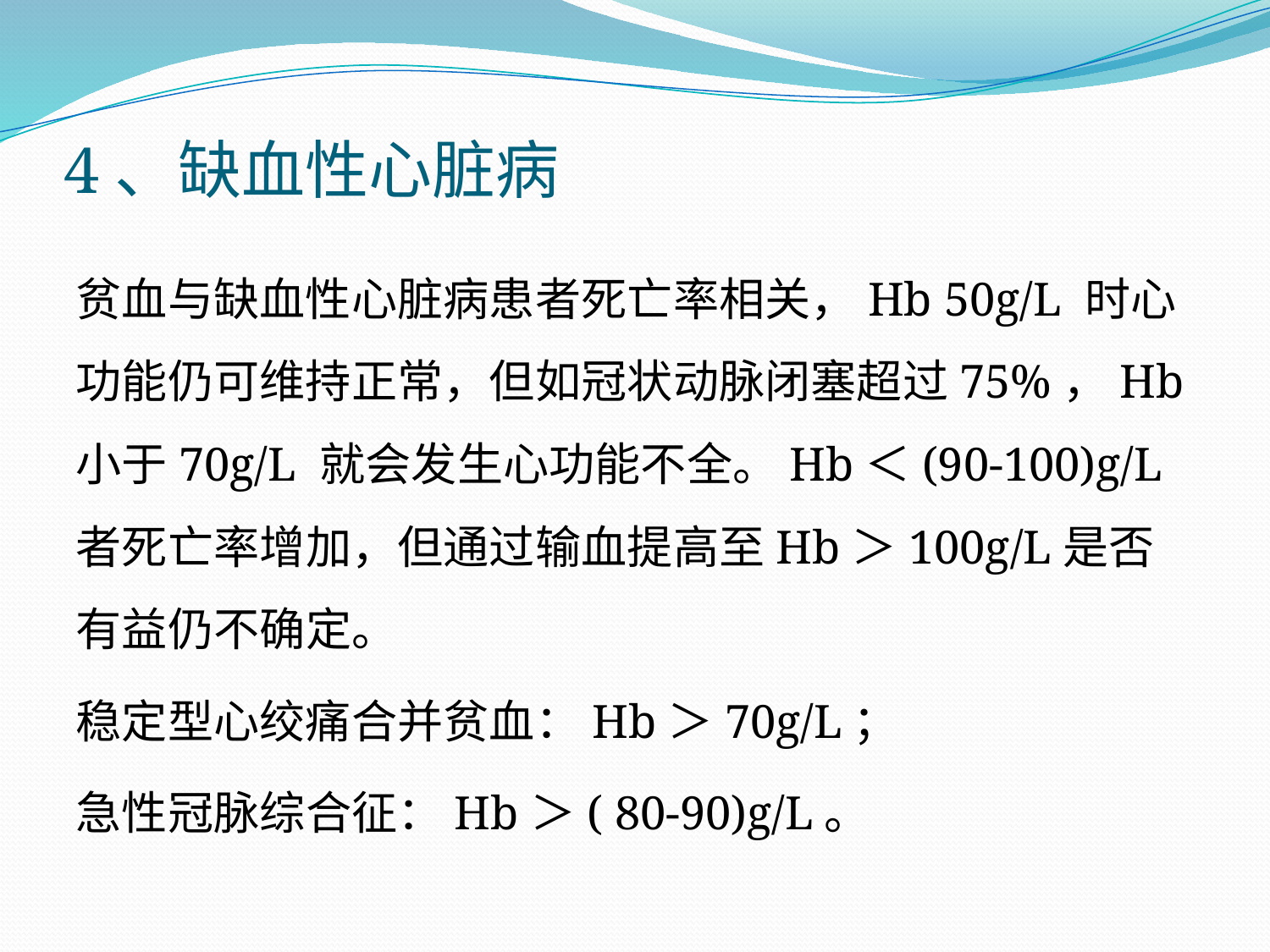

# 4、缺血性心脏病
贫血与缺血性心脏病患者死亡率相关，Hb 50g/L 时心功能仍可维持正常，但如冠状动脉闭塞超过75%，Hb小于70g/L 就会发生心功能不全。Hb＜(90-100)g/L者死亡率增加，但通过输血提高至Hb＞100g/L是否有益仍不确定。
稳定型心绞痛合并贫血：Hb＞70g/L；
急性冠脉综合征：Hb＞( 80-90)g/L。